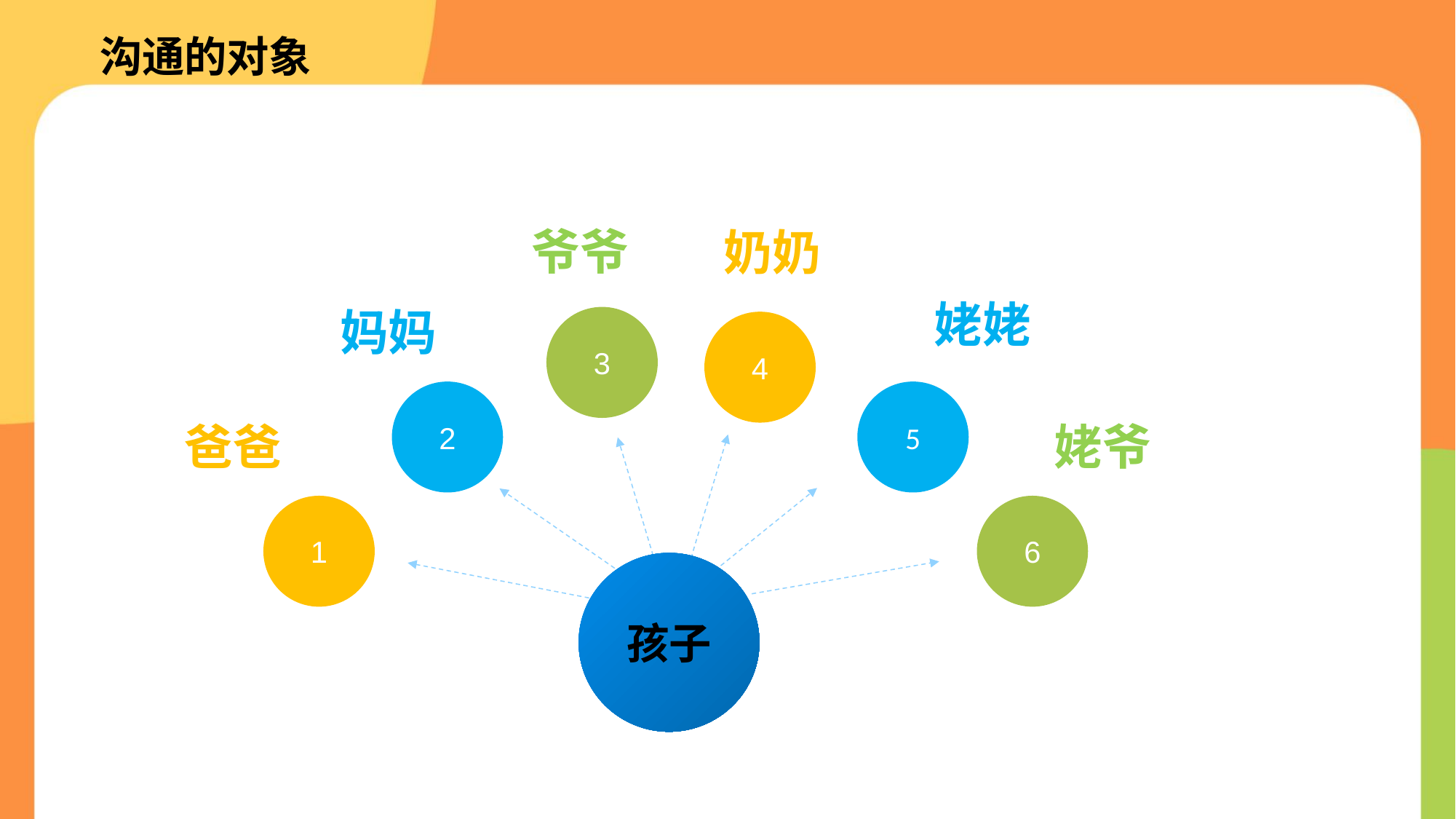

# 沟通的对象
爷爷
奶奶
姥姥
妈妈
3
4
2
5
爸爸
姥爷

1
6

孩子